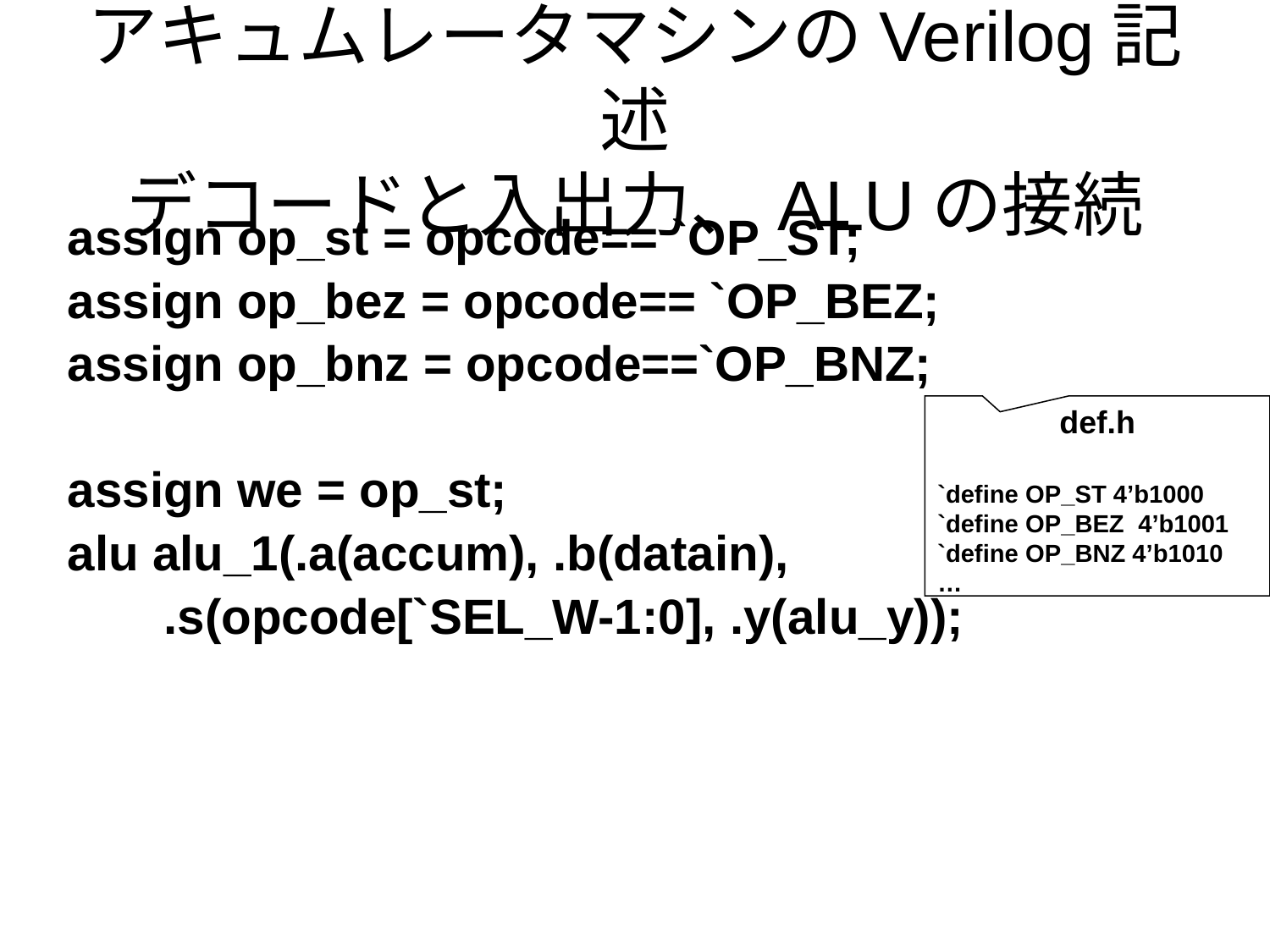

# アキュムレータマシンのVerilog記述 デコードと入出力、ALUの接続
assign op_st = opcode== `OP_ST;
assign op_bez = opcode== `OP_BEZ;
assign op_bnz = opcode==`OP_BNZ;

assign we = op_st;
alu alu_1(.a(accum), .b(datain),
       .s(opcode[`SEL_W-1:0], .y(alu_y));

def.h

`define OP_ST 4’b1000
`define OP_BEZ  4’b1001
`define OP_BNZ 4’b1010
…